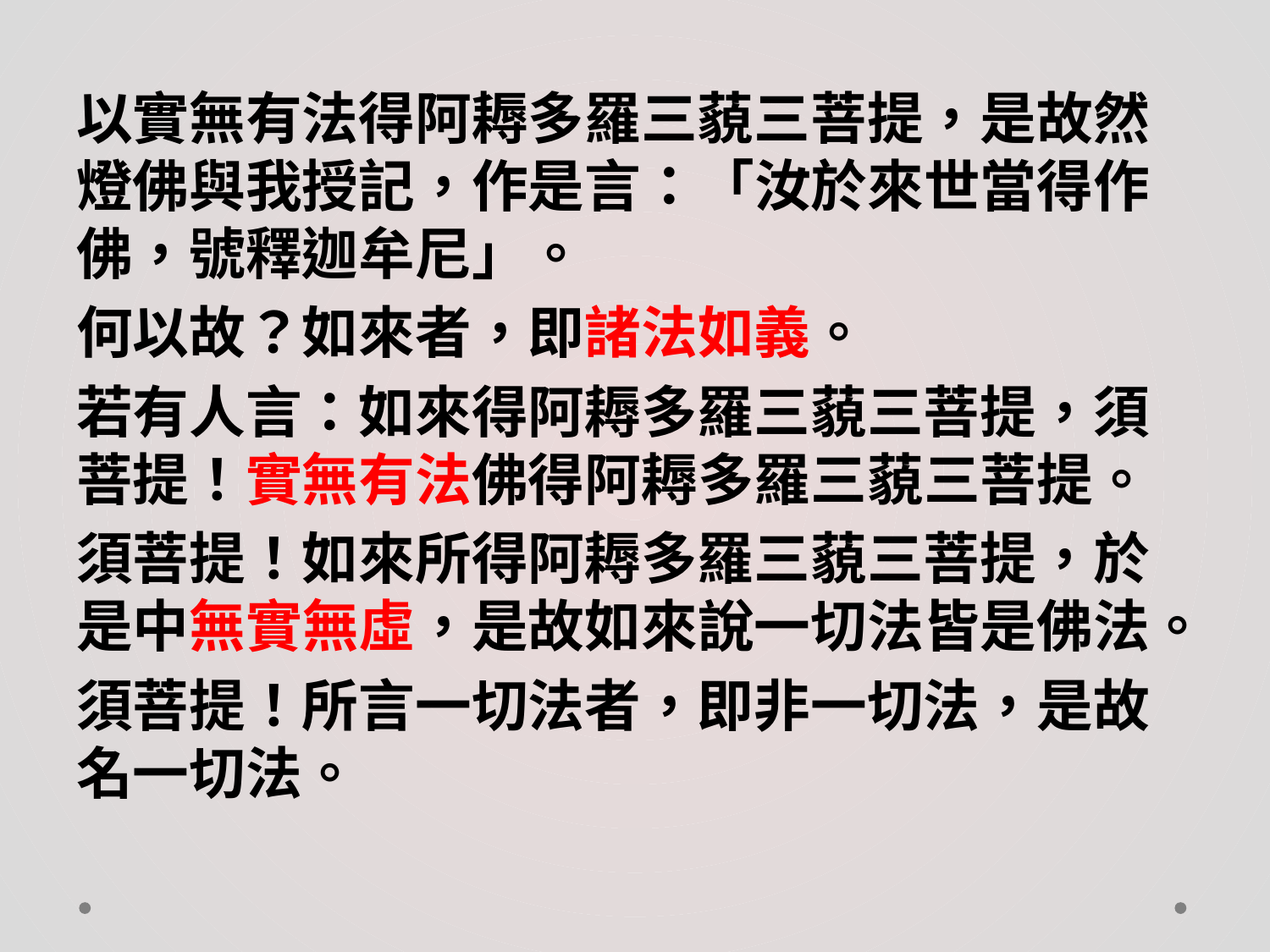

以實無有法得阿耨多羅三藐三菩提，是故然燈佛與我授記，作是言：「汝於來世當得作佛，號釋迦牟尼」。
何以故？如來者，即諸法如義。
若有人言：如來得阿耨多羅三藐三菩提，須菩提！實無有法佛得阿耨多羅三藐三菩提。
須菩提！如來所得阿耨多羅三藐三菩提，於是中無實無虛，是故如來說一切法皆是佛法。
須菩提！所言一切法者，即非一切法，是故名一切法。